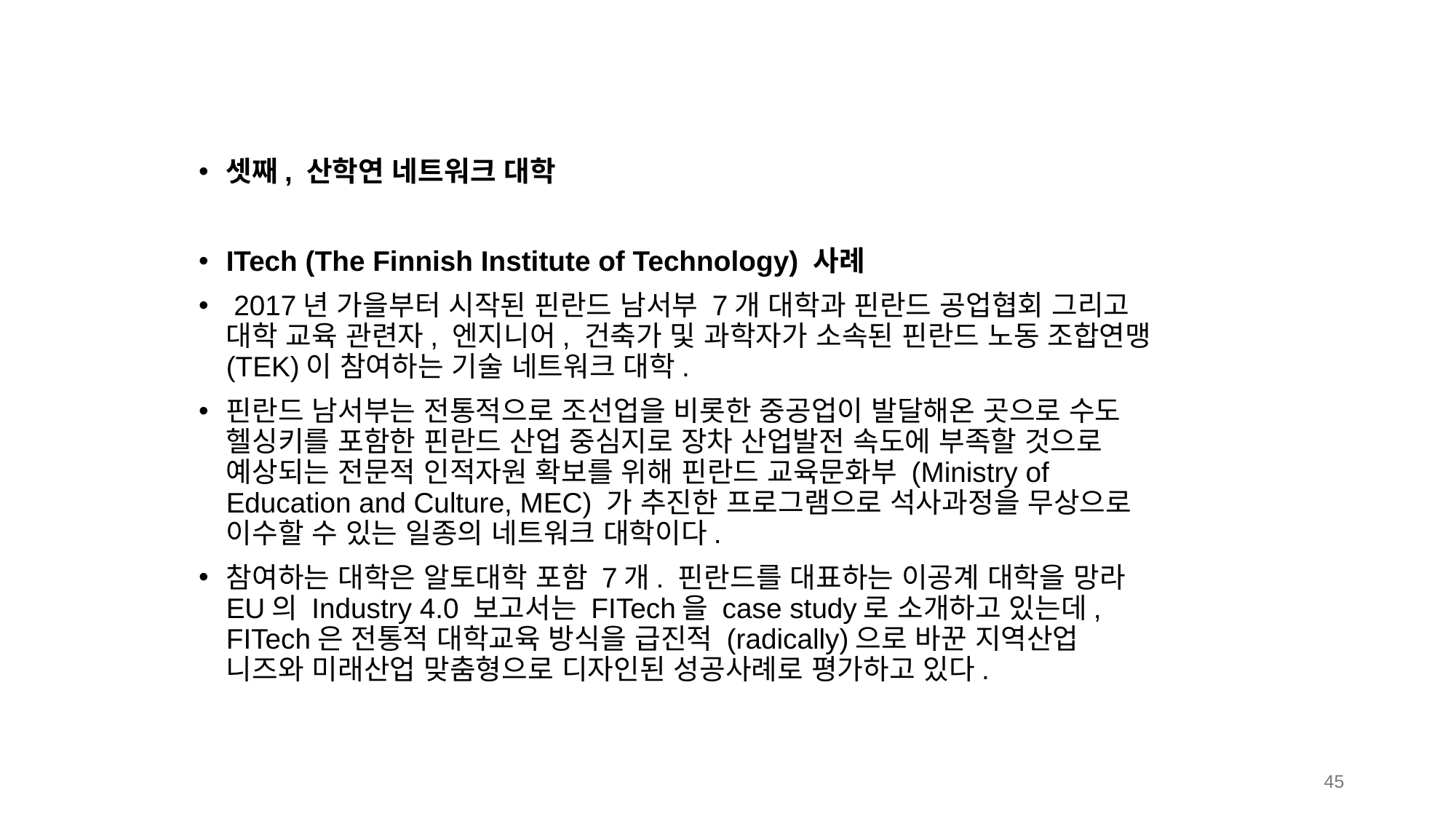

셋째, 산학연 네트워크 대학

ITech (The Finnish Institute of Technology) 사례
 2017년 가을부터 시작된 핀란드 남서부 7개 대학과 핀란드 공업협회 그리고 대학 교육 관련자, 엔지니어, 건축가 및 과학자가 소속된 핀란드 노동 조합연맹 (TEK)이 참여하는 기술 네트워크 대학.
핀란드 남서부는 전통적으로 조선업을 비롯한 중공업이 발달해온 곳으로 수도 헬싱키를 포함한 핀란드 산업 중심지로 장차 산업발전 속도에 부족할 것으로 예상되는 전문적 인적자원 확보를 위해 핀란드 교육문화부 (Ministry of Education and Culture, MEC) 가 추진한 프로그램으로 석사과정을 무상으로 이수할 수 있는 일종의 네트워크 대학이다.
참여하는 대학은 알토대학 포함 7개. 핀란드를 대표하는 이공계 대학을 망라  EU의 Industry 4.0 보고서는 FITech을 case study로 소개하고 있는데, FITech은 전통적 대학교육 방식을 급진적 (radically)으로 바꾼 지역산업 니즈와 미래산업 맞춤형으로 디자인된 성공사례로 평가하고 있다.

45